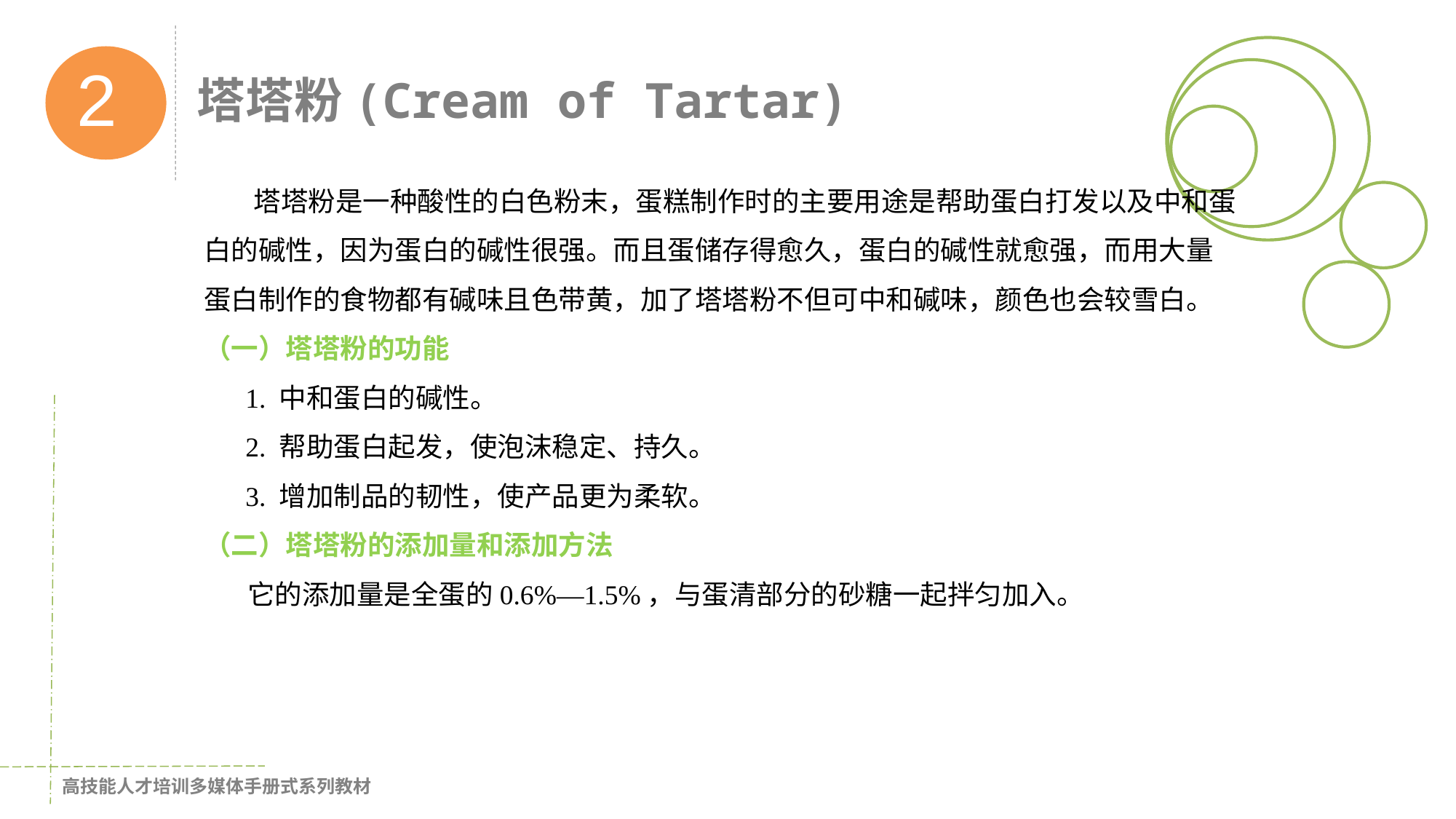

2
塔塔粉(Cream of Tartar)
       塔塔粉是一种酸性的白色粉末，蛋糕制作时的主要用途是帮助蛋白打发以及中和蛋白的碱性，因为蛋白的碱性很强。而且蛋储存得愈久，蛋白的碱性就愈强，而用大量蛋白制作的食物都有碱味且色带黄，加了塔塔粉不但可中和碱味，颜色也会较雪白。
（一）塔塔粉的功能
      1. 中和蛋白的碱性。
      2. 帮助蛋白起发，使泡沫稳定、持久。
      3. 增加制品的韧性，使产品更为柔软。
（二）塔塔粉的添加量和添加方法
      它的添加量是全蛋的0.6%—1.5%，与蛋清部分的砂糖一起拌匀加入。